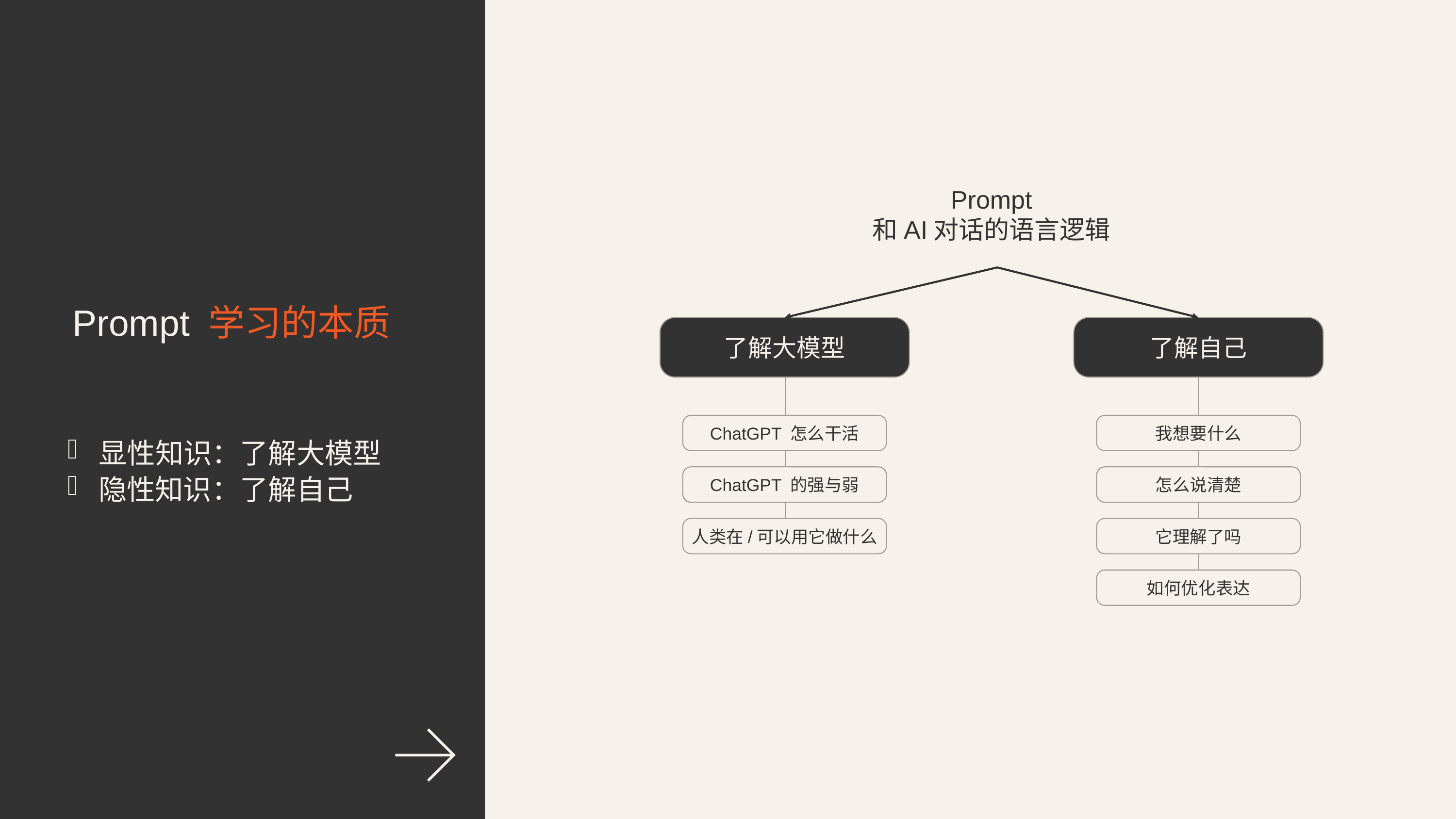

Prompt
和AI对话的语言逻辑
Prompt 学习的本质
了解大模型
了解自己

ChatGPT 怎么干活
我想要什么
 显性知识：了解大模型
ChatGPT 的强与弱
怎么说清楚
 隐性知识：了解自己
人类在/可以用它做什么
它理解了吗
如何优化表达